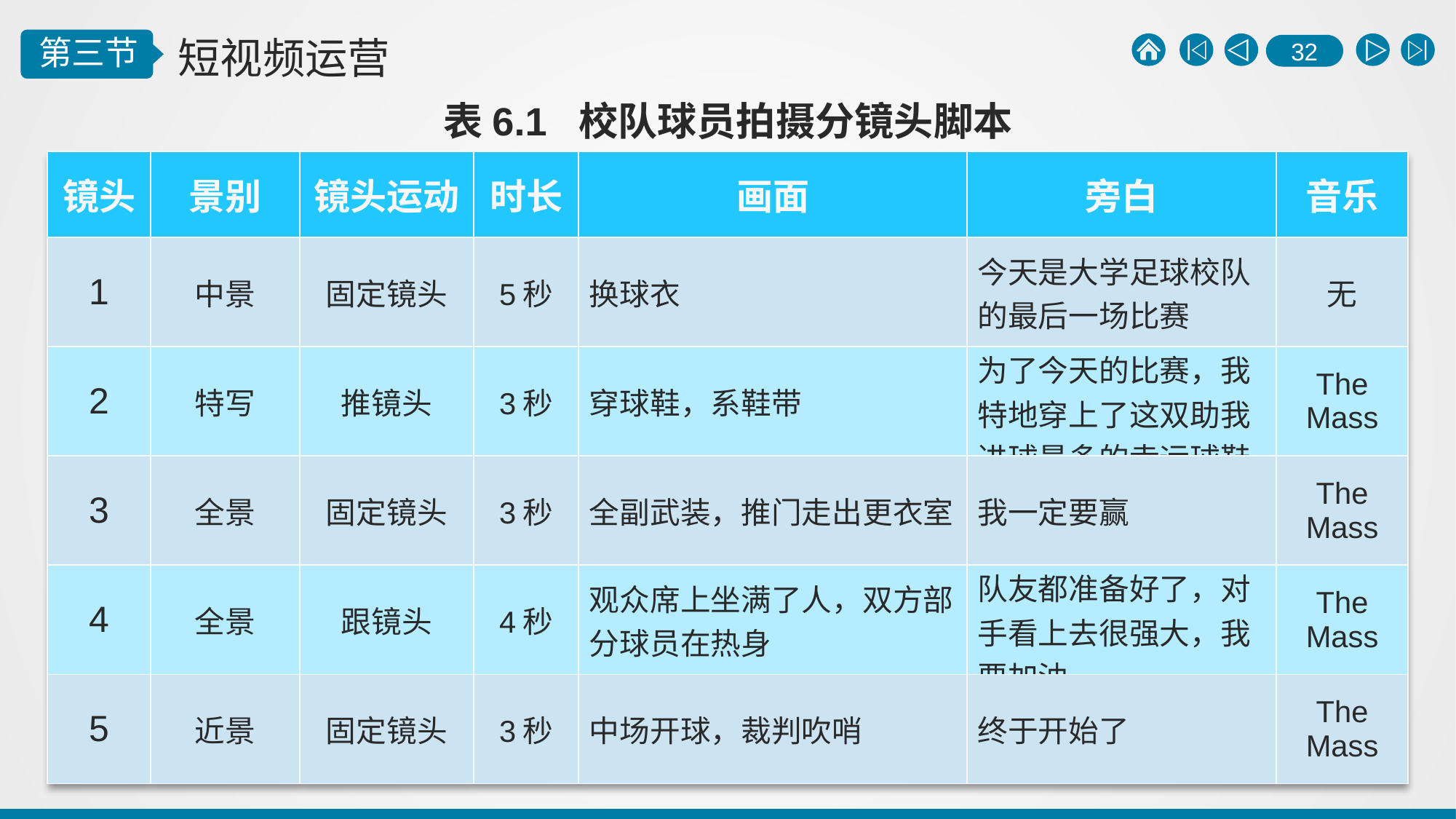

表6.1  校队球员拍摄分镜头脚本
| 镜头 | 景别 | 镜头运动 | 时长 | 画面 | 旁白 | 音乐 |
| --- | --- | --- | --- | --- | --- | --- |
| 1 | 中景 | 固定镜头 | 5秒 | 换球衣 | 今天是大学足球校队的最后一场比赛 | 无 |
| 2 | 特写 | 推镜头 | 3秒 | 穿球鞋，系鞋带 | 为了今天的比赛，我特地穿上了这双助我进球最多的幸运球鞋 | The Mass |
| 3 | 全景 | 固定镜头 | 3秒 | 全副武装，推门走出更衣室 | 我一定要赢 | The Mass |
| 4 | 全景 | 跟镜头 | 4秒 | 观众席上坐满了人，双方部分球员在热身 | 队友都准备好了，对手看上去很强大，我要加油 | The Mass |
| 5 | 近景 | 固定镜头 | 3秒 | 中场开球，裁判吹哨 | 终于开始了 | The Mass |